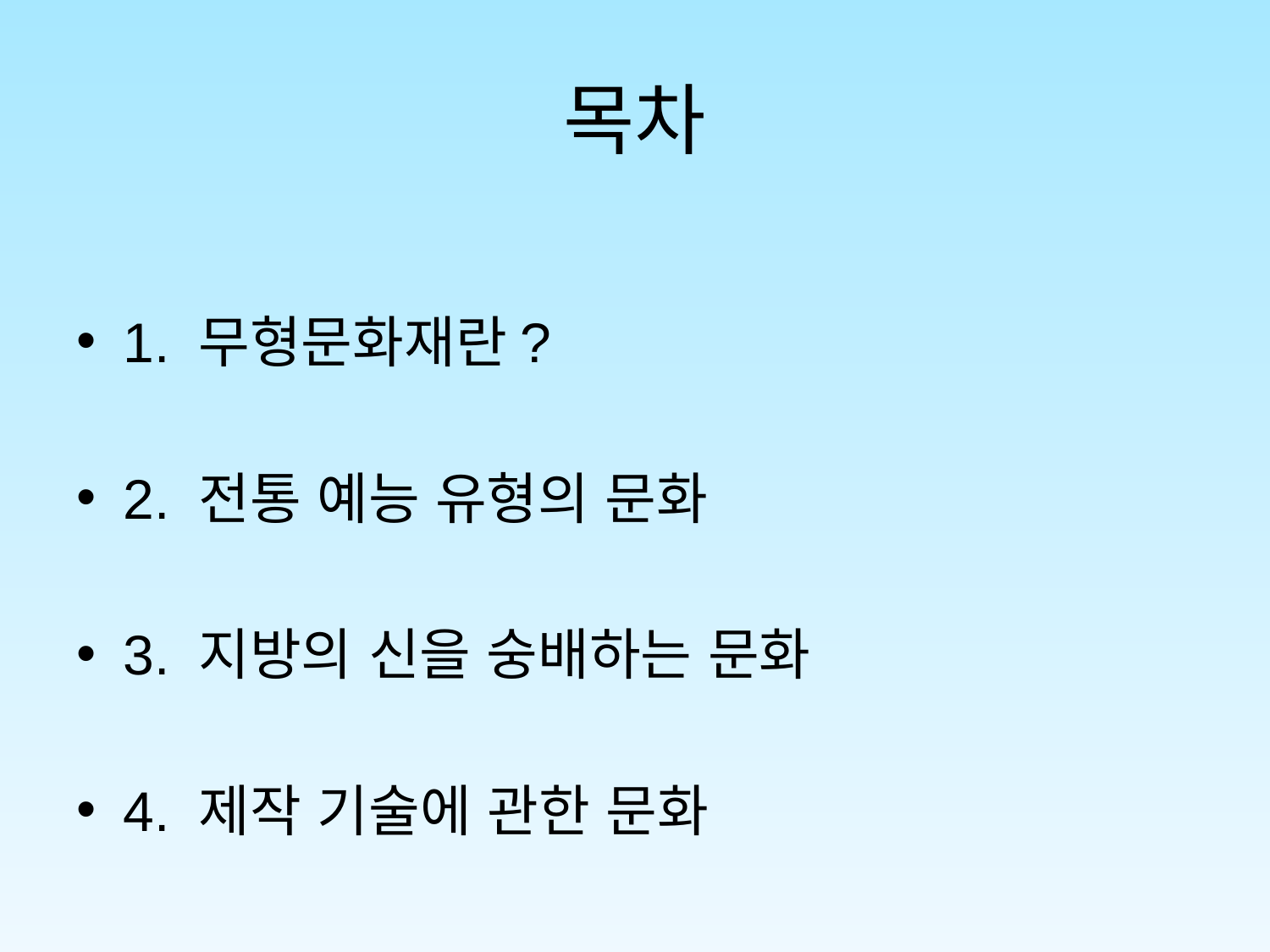

# 목차

1. 무형문화재란?

2. 전통 예능 유형의 문화

3. 지방의 신을 숭배하는 문화

4. 제작 기술에 관한 문화